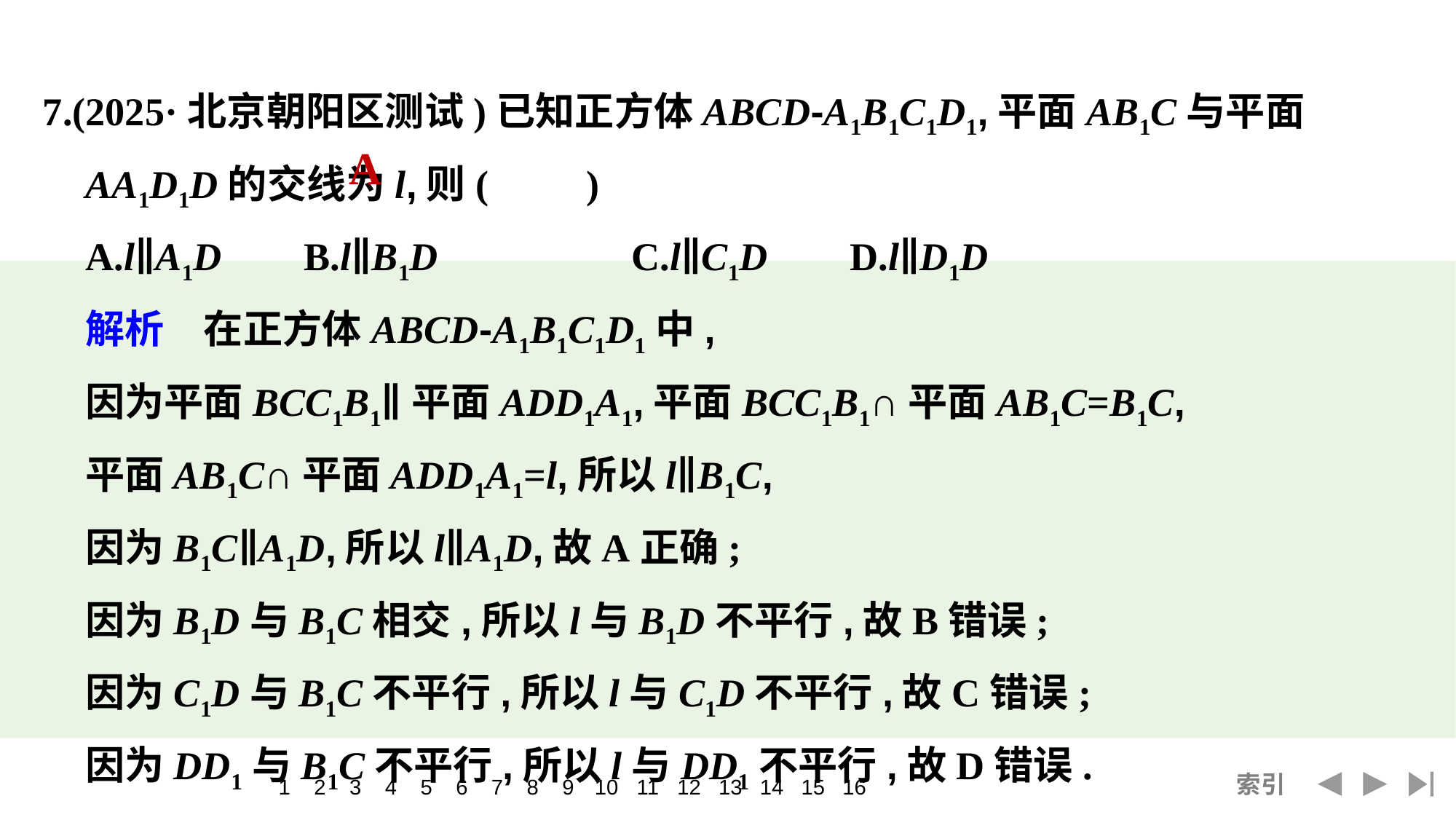

7.(2025·北京朝阳区测试)已知正方体ABCD-A1B1C1D1,平面AB1C与平面AA1D1D的交线为l,则(　　)
	A.l∥A1D	B.l∥B1D		C.l∥C1D	D.l∥D1D
	解析　在正方体ABCD-A1B1C1D1中,
	因为平面BCC1B1∥平面ADD1A1,平面BCC1B1∩平面AB1C=B1C,
	平面AB1C∩平面ADD1A1=l,所以l∥B1C,
	因为B1C∥A1D,所以l∥A1D,故A正确;
	因为B1D与B1C相交,所以l与B1D不平行,故B错误;
	因为C1D与B1C不平行,所以l与C1D不平行,故C错误;
	因为DD1与B1C不平行,所以l与DD1不平行,故D错误.
A